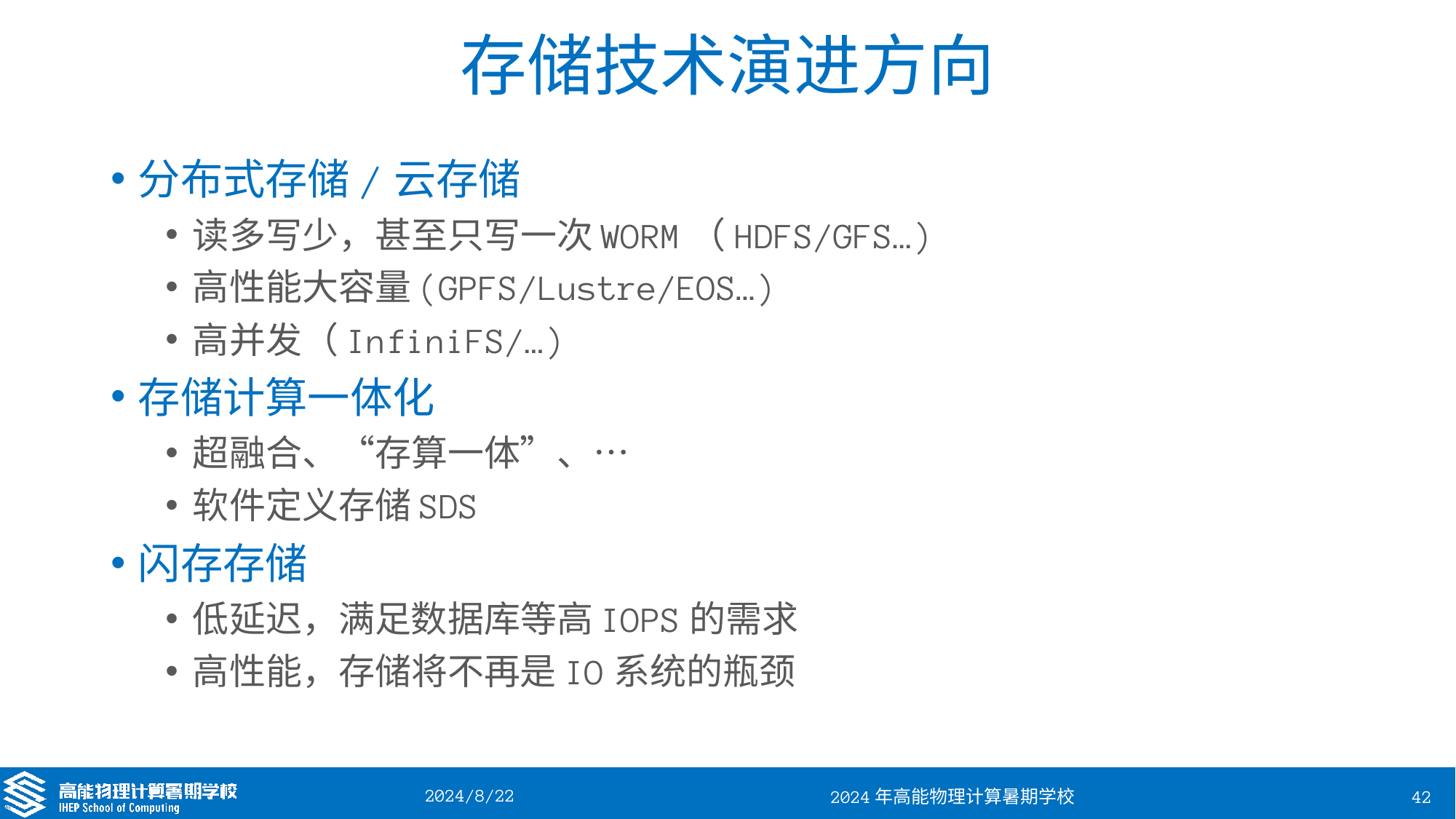

# 存储技术演进方向
分布式存储/云存储
读多写少，甚至只写一次WORM（HDFS/GFS…)
高性能大容量(GPFS/Lustre/EOS…)
高并发（InfiniFS/…)
存储计算一体化
超融合、“存算一体”、…
软件定义存储SDS
闪存存储
低延迟，满足数据库等高IOPS的需求
高性能，存储将不再是IO系统的瓶颈
2024/8/22
2024年高能物理计算暑期学校
42